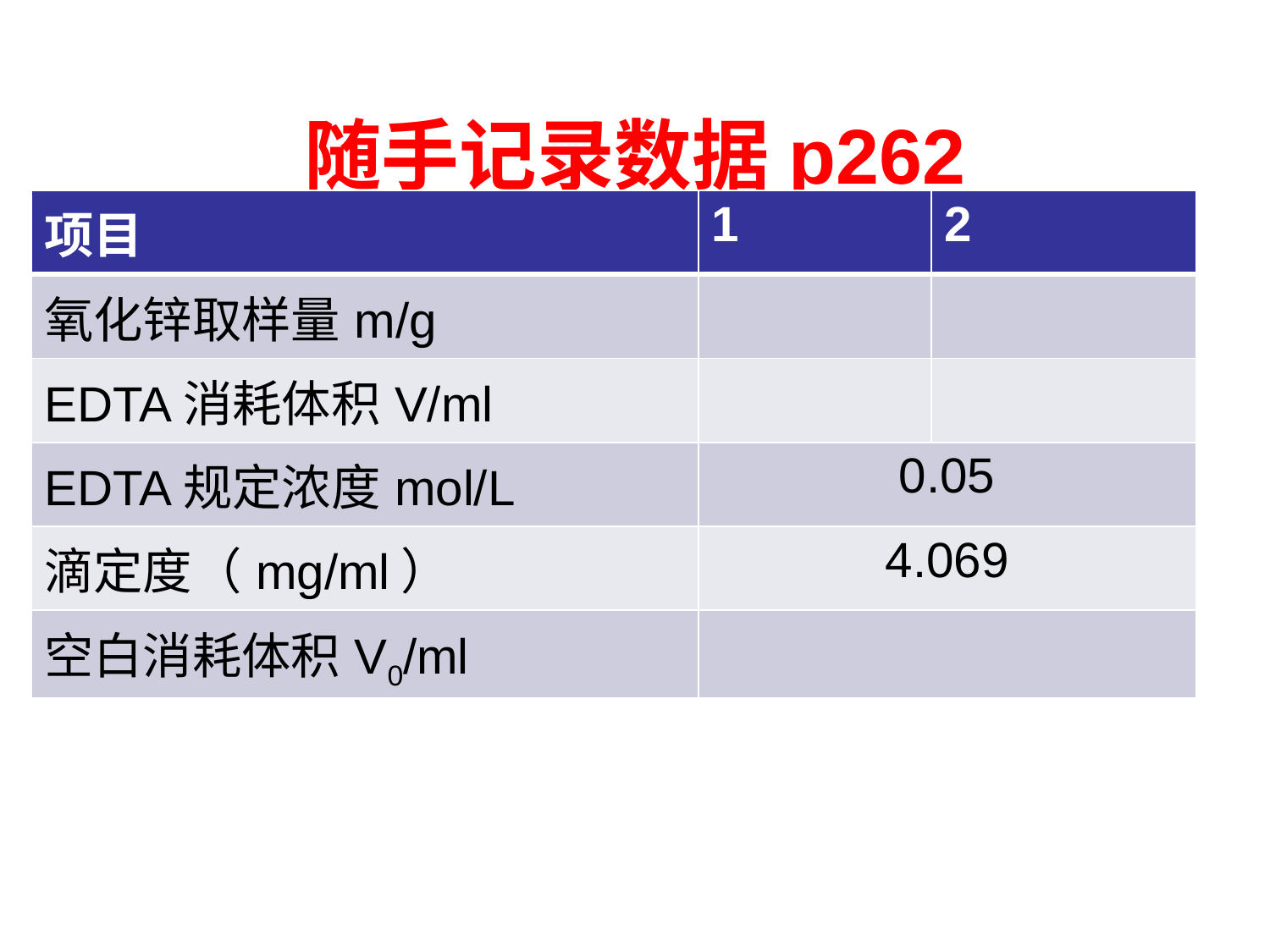

# 随手记录数据p262
| 项目 | 1 | 2 |
| --- | --- | --- |
| 氧化锌取样量m/g |  |  |
| EDTA消耗体积V/ml |  |  |
| EDTA规定浓度mol/L | 0.05 |  |
| 滴定度（mg/ml） | 4.069 |  |
| 空白消耗体积V0/ml |  |  |